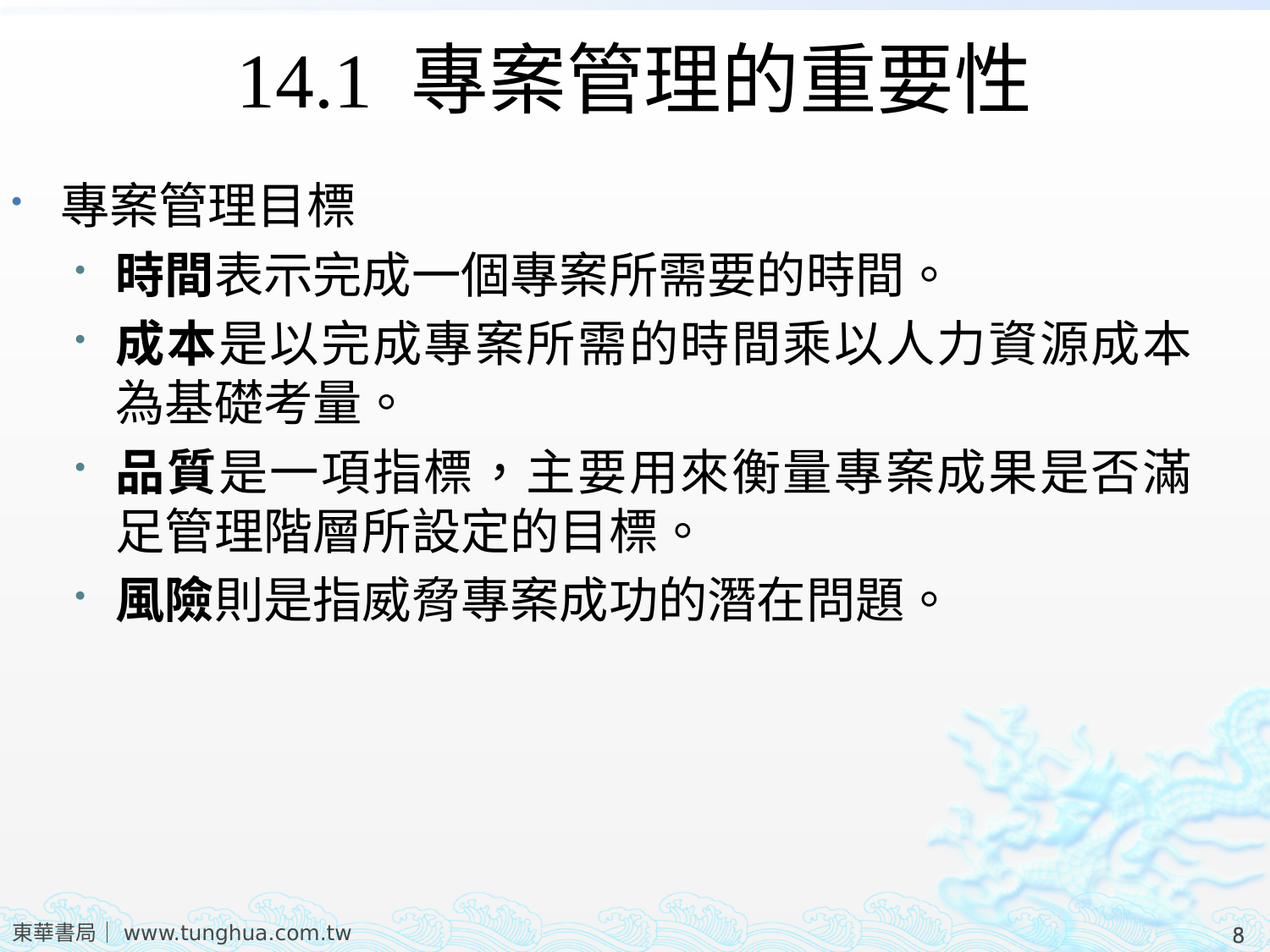

14.1 專案管理的重要性
專案管理目標
時間表示完成一個專案所需要的時間。
成本是以完成專案所需的時間乘以人力資源成本為基礎考量。
品質是一項指標，主要用來衡量專案成果是否滿足管理階層所設定的目標。
風險則是指威脅專案成功的潛在問題。